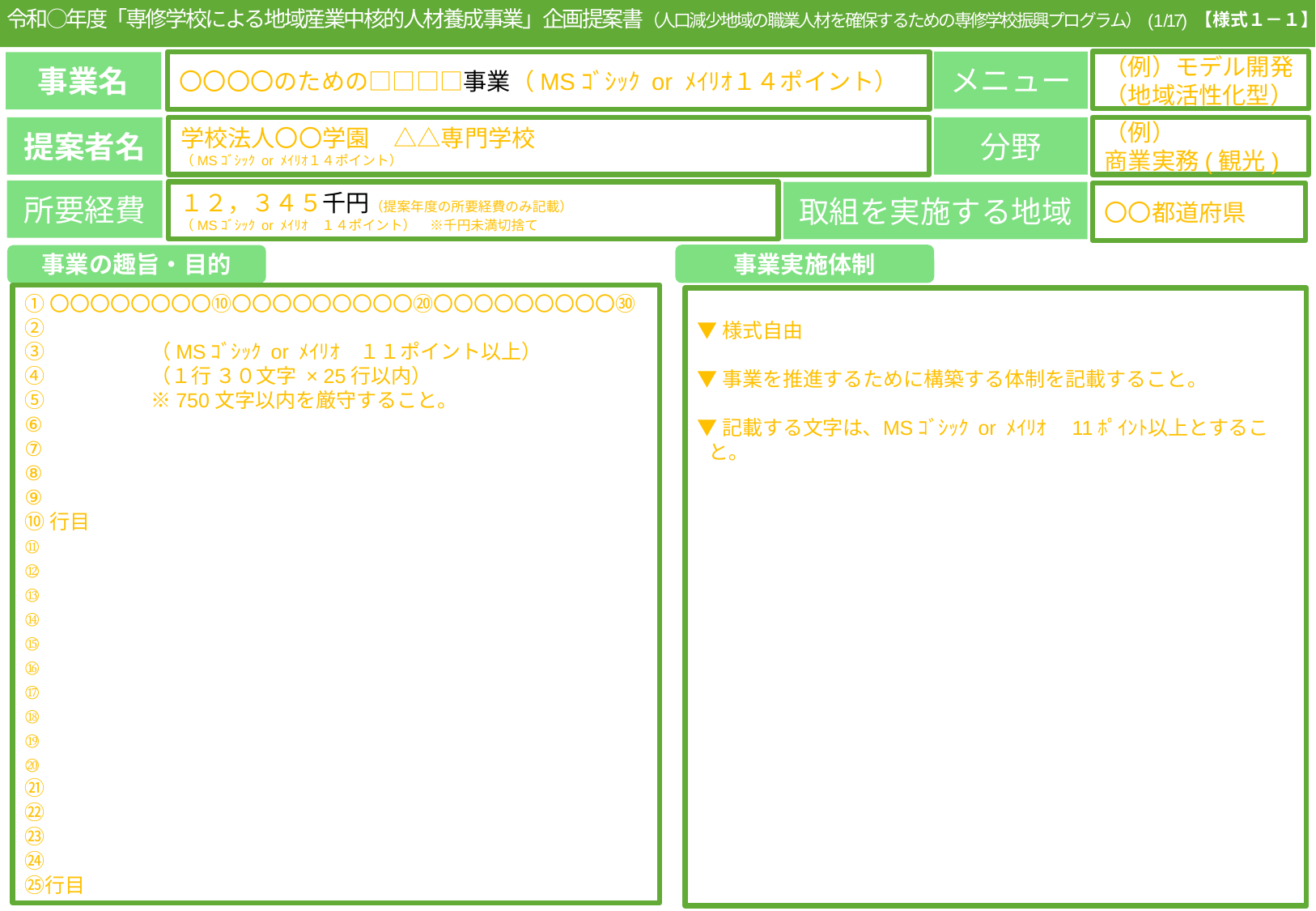

※「当該ページ／全体ページ数」を記載すること（以下同じ）
　（当該ページ数は自動的に入力されます。
　全体ページは置換機能で変換すれば一括で変更できます）

令和○年度「専修学校による地域産業中核的人材養成事業」企画提案書（人口減少地域の職業人材を確保するための専修学校振興プログラム）(1/17)
【様式１－１】
※以下の中から企画提案を行う事業メニューを記載してください。
・人口減少地域の職業人材を確保するための専修学校の教育モデル開発（地域活性化型）
・人口減少地域の職業人材を確保するための専修学校の教育モデル開発（国家戦略付随型）
・人口減少地域の職業人材を確保するための専修学校の教育モデルに係る調査研究
（例）モデル開発（地域活性化型）
メニュー
事業名
〇〇〇〇のための□□□□事業（MSｺﾞｼｯｸ or ﾒｲﾘｵ１４ポイント）
※取組の対象の職業分野を記載してください（専修学校設置基準上の分野を記載した後に（）で詳細な職業分野を記載してください。）
※様式の記載例は､観光分野の場合｡
（例）
商業実務(観光)
提案者名
学校法人〇〇学園　△△専門学校
（MSｺﾞｼｯｸ or ﾒｲﾘｵ１４ポイント）
分野
所要経費
１２，３４５千円（提案年度の所要経費のみ記載）
（MSｺﾞｼｯｸ or ﾒｲﾘｵ　１４ポイント）　※千円未満切捨て
取組を実施する地域
〇〇都道府県
事業実施体制
事業の趣旨・目的
①〇〇〇〇〇〇〇〇⑩〇〇〇〇〇〇〇〇〇⑳〇〇〇〇〇〇〇〇〇㉚
②
③　　　　　（MSｺﾞｼｯｸ or ﾒｲﾘｵ　１１ポイント以上）
④　　　　　（１行 ３０文字 × 25行以内）
⑤　　　　　※750文字以内を厳守すること。
⑥
⑦
⑧
⑨
⑩行目
⑪
⑫
⑬
⑭
⑮
⑯
⑰
⑱
⑲
⑳
㉑
㉒
㉓
㉔
㉕行目

▼様式自由

▼事業を推進するために構築する体制を記載すること｡

▼記載する文字は､ MSｺﾞｼｯｸ or ﾒｲﾘｵ　11ﾎﾟｲﾝﾄ以上とすること｡